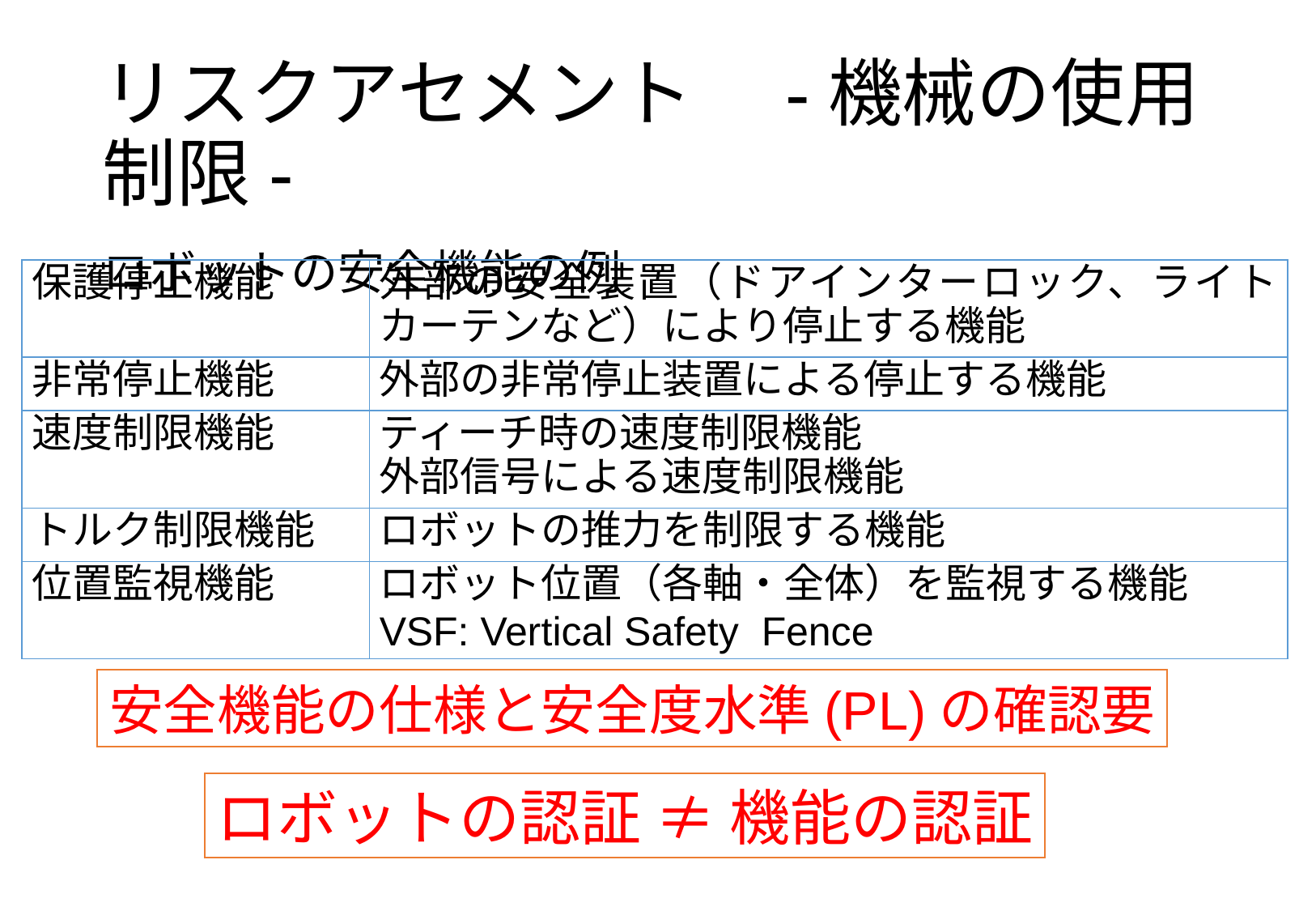

# リスクアセメント　-機械の使用制限-
ロボットの安全機能の例
| 保護停止機能 | 外部の安全装置（ドアインターロック、ライトカーテンなど）により停止する機能 |
| --- | --- |
| 非常停止機能 | 外部の非常停止装置による停止する機能 |
| 速度制限機能 | ティーチ時の速度制限機能 外部信号による速度制限機能 |
| トルク制限機能 | ロボットの推力を制限する機能 |
| 位置監視機能 | ロボット位置（各軸・全体）を監視する機能 VSF: Vertical Safety Fence |
安全機能の仕様と安全度水準(PL)の確認要
ロボットの認証 ≠ 機能の認証